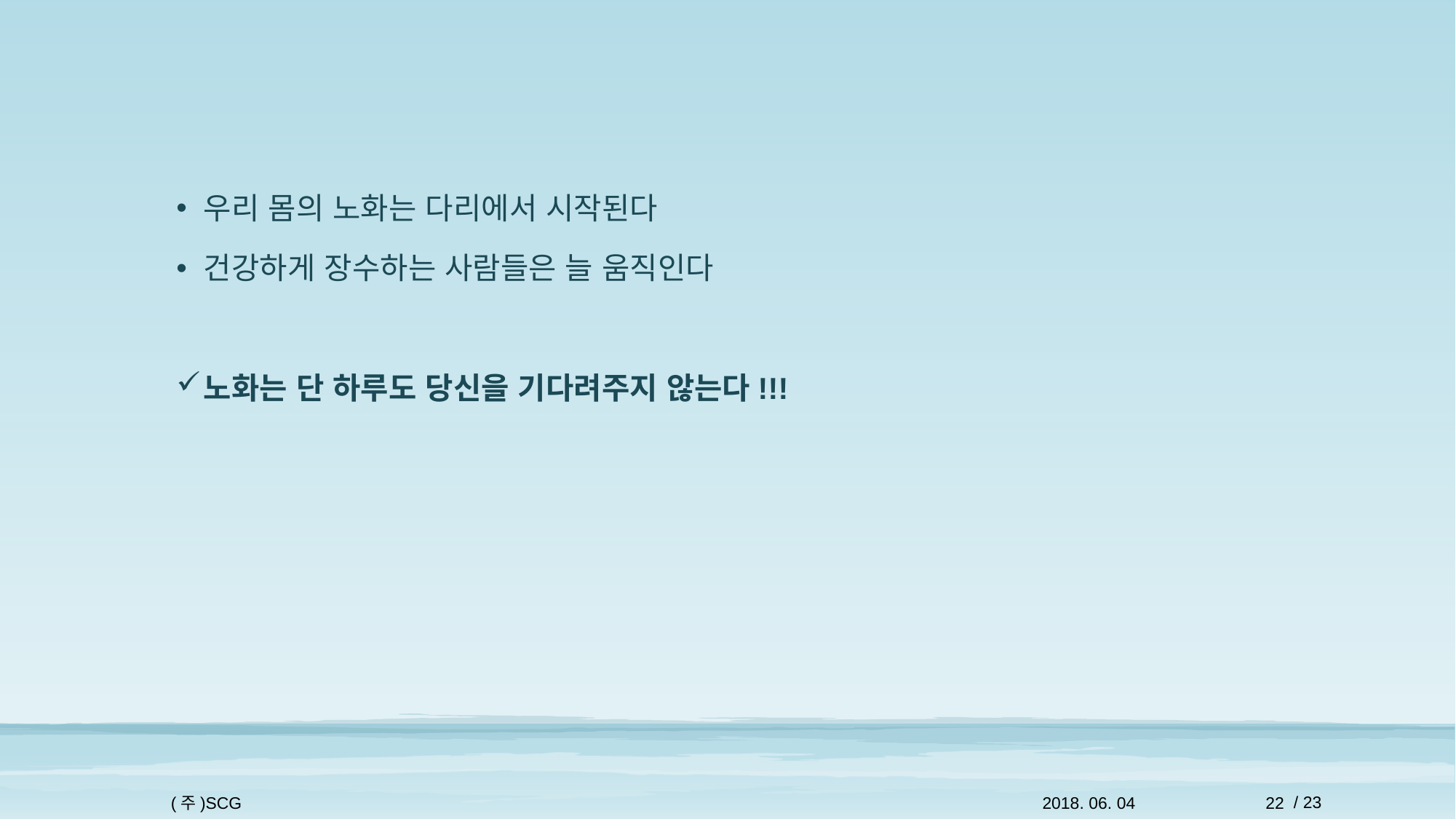

우리 몸의 노화는 다리에서 시작된다
건강하게 장수하는 사람들은 늘 움직인다

노화는 단 하루도 당신을 기다려주지 않는다!!!

(주)SCG
2018. 06. 04
22